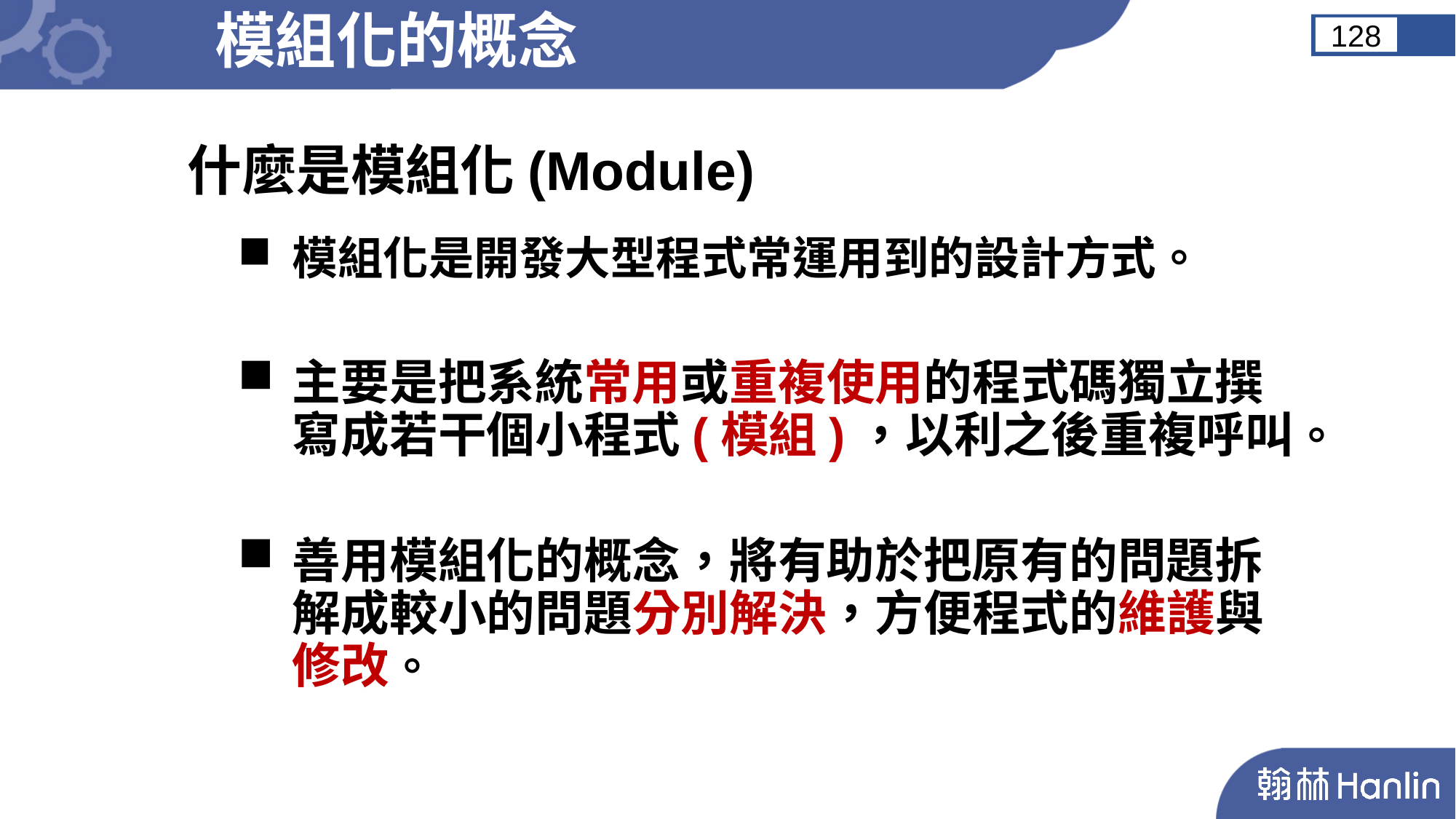

模組化的概念

128
什麼是模組化(Module)
模組化是開發大型程式常運用到的設計方式。

主要是把系統常用或重複使用的程式碼獨立撰寫成若干個小程式(模組)，以利之後重複呼叫。

善用模組化的概念，將有助於把原有的問題拆解成較小的問題分別解決，方便程式的維護與修改。